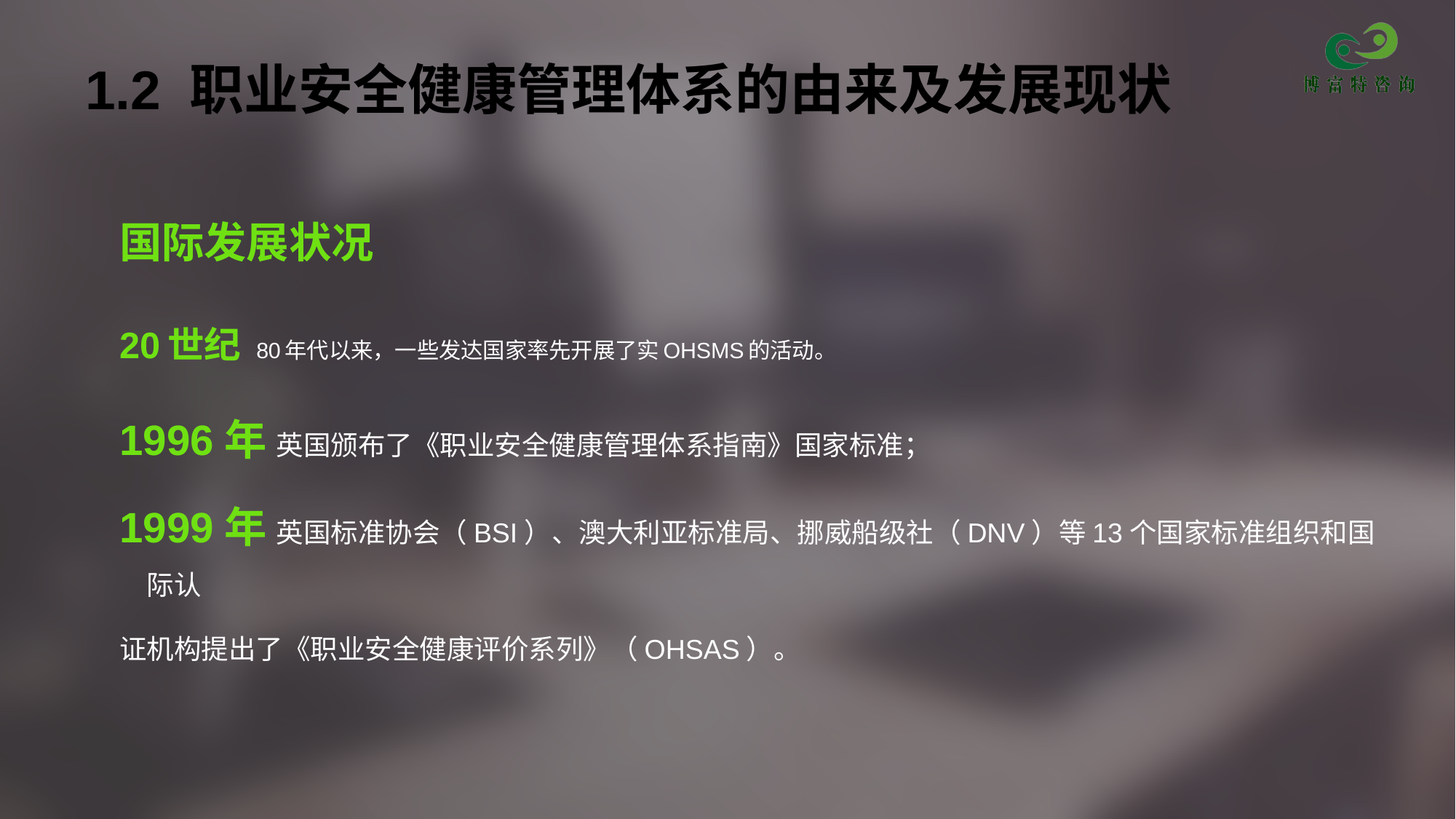

# 1.2 职业安全健康管理体系的由来及发展现状
国际发展状况
20世纪 80年代以来，一些发达国家率先开展了实OHSMS的活动。
1996年 英国颁布了《职业安全健康管理体系指南》国家标准；
1999年 英国标准协会（BSI）、澳大利亚标准局、挪威船级社（DNV）等13个国家标准组织和国际认
证机构提出了《职业安全健康评价系列》（OHSAS）。